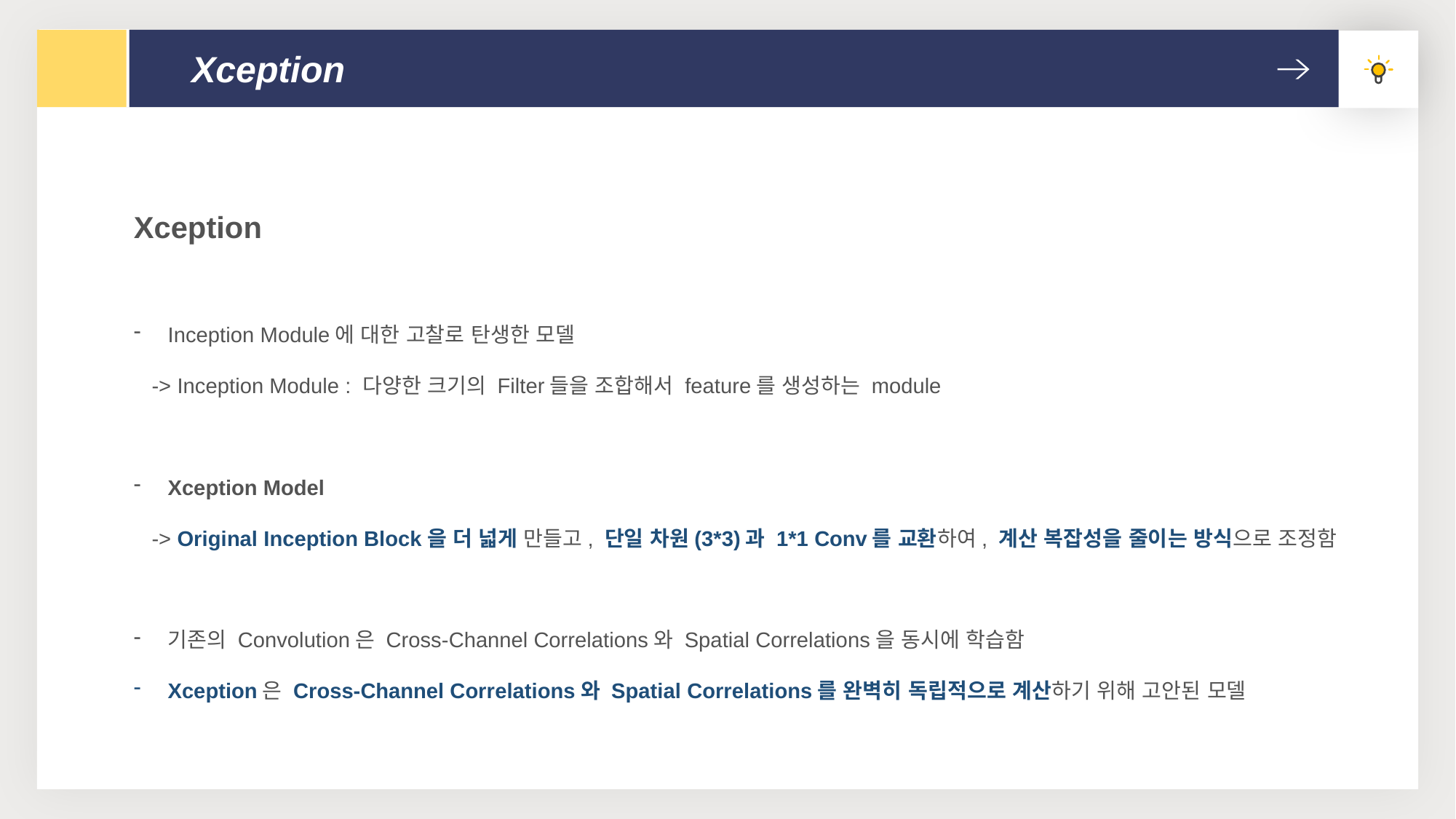

Xception

Xception

Inception Module에 대한 고찰로 탄생한 모델
   -> Inception Module : 다양한 크기의 Filter들을 조합해서 feature를 생성하는 module

Xception Model
   -> Original Inception Block을 더 넓게 만들고, 단일 차원(3*3)과 1*1 Conv를 교환하여, 계산 복잡성을 줄이는 방식으로 조정함

기존의 Convolution은 Cross-Channel Correlations와 Spatial Correlations을 동시에 학습함
Xception은 Cross-Channel Correlations와 Spatial Correlations를 완벽히 독립적으로 계산하기 위해 고안된 모델